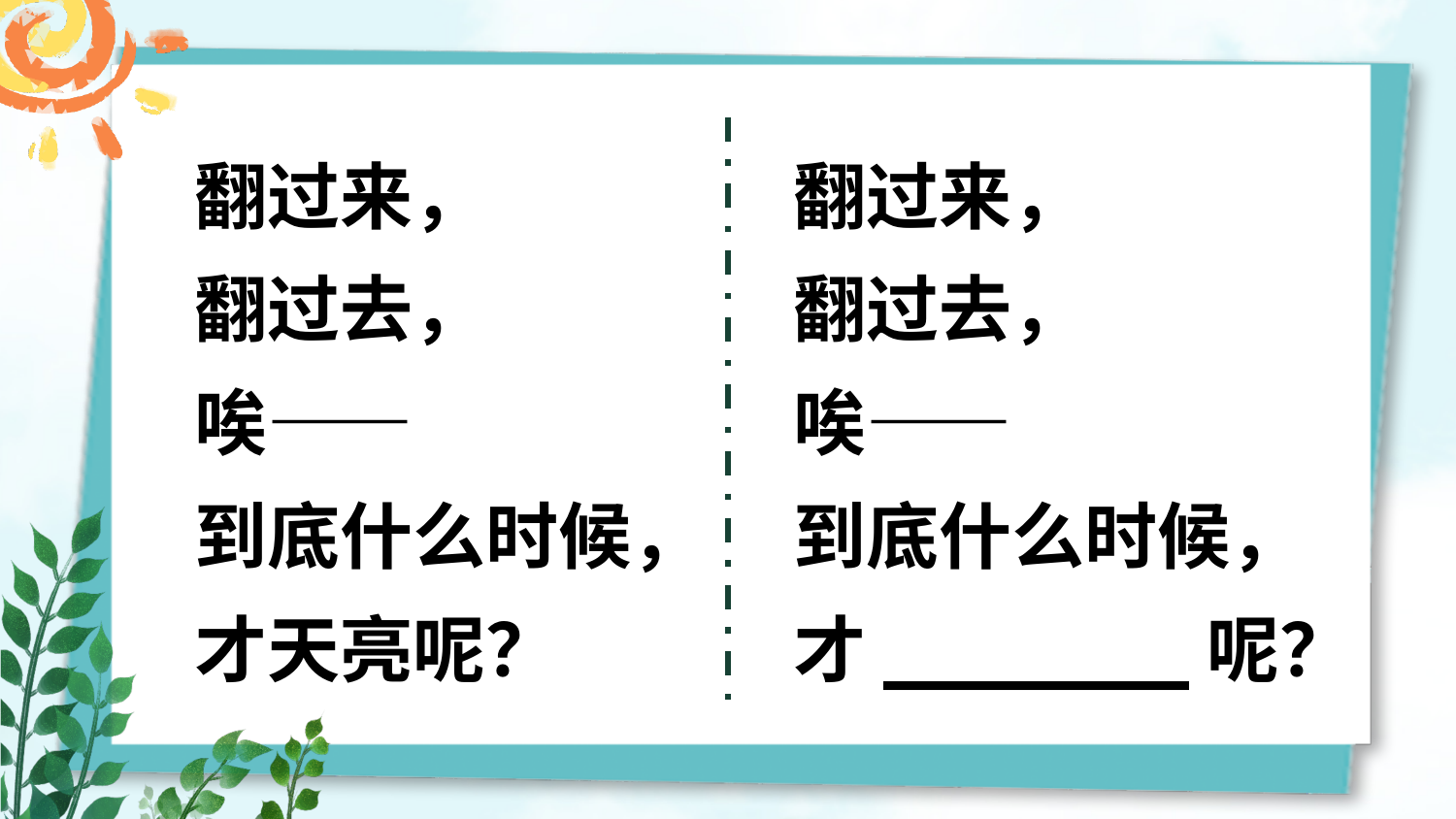

翻过来，
翻过去，
唉——
到底什么时候，
才天亮呢？
翻过来，
翻过去，
唉——
到底什么时候，
才_______呢？